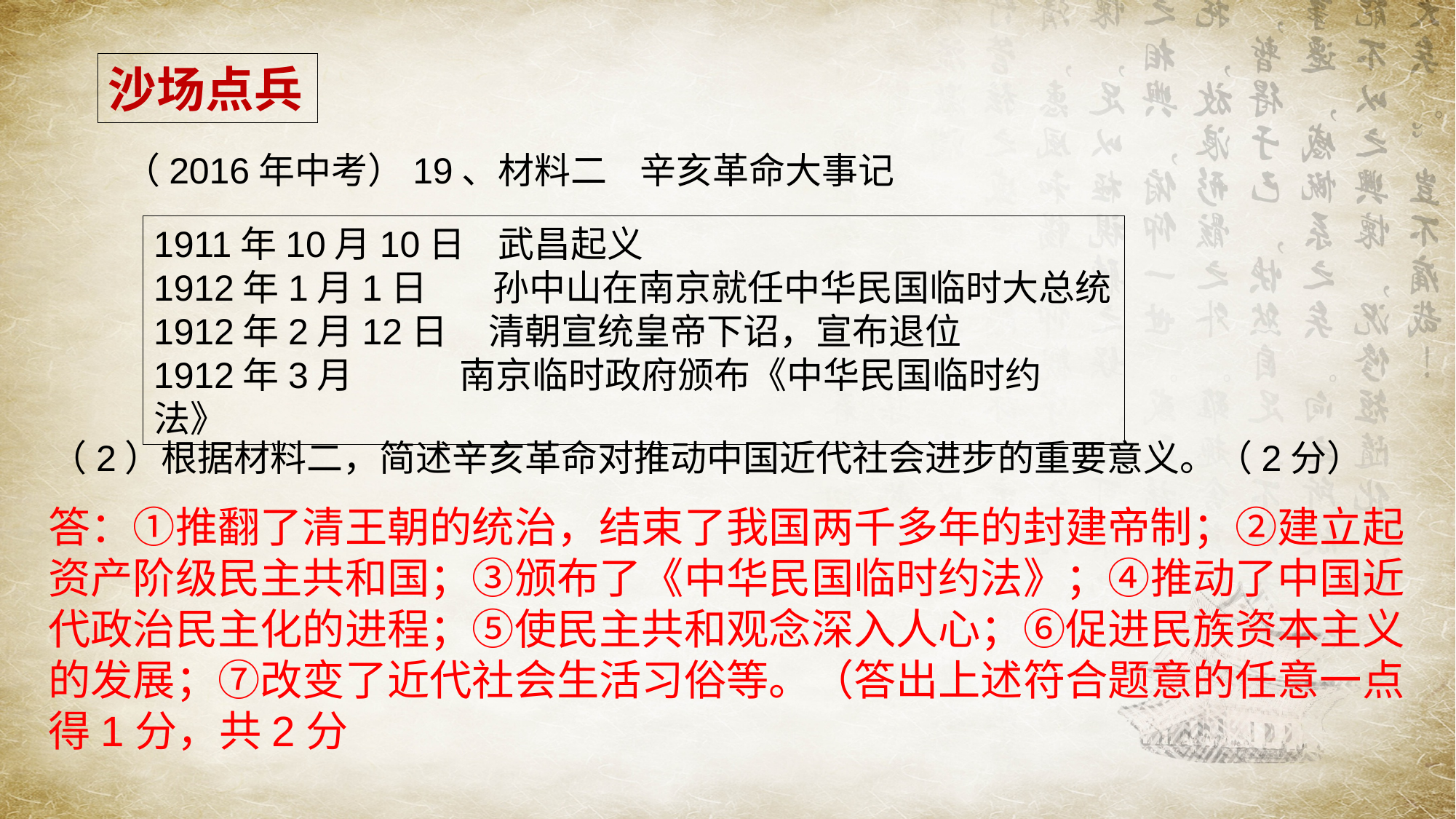

沙场点兵
（2016年中考）19、材料二    辛亥革命大事记
1911年10月10日    武昌起义
1912年1月1日        孙中山在南京就任中华民国临时大总统
1912年2月12日     清朝宣统皇帝下诏，宣布退位
1912年3月             南京临时政府颁布《中华民国临时约法》
（2）根据材料二，简述辛亥革命对推动中国近代社会进步的重要意义。（2分）
答：①推翻了清王朝的统治，结束了我国两千多年的封建帝制；②建立起资产阶级民主共和国；③颁布了《中华民国临时约法》；④推动了中国近代政治民主化的进程；⑤使民主共和观念深入人心；⑥促进民族资本主义的发展；⑦改变了近代社会生活习俗等。（答出上述符合题意的任意一点得1分，共2分